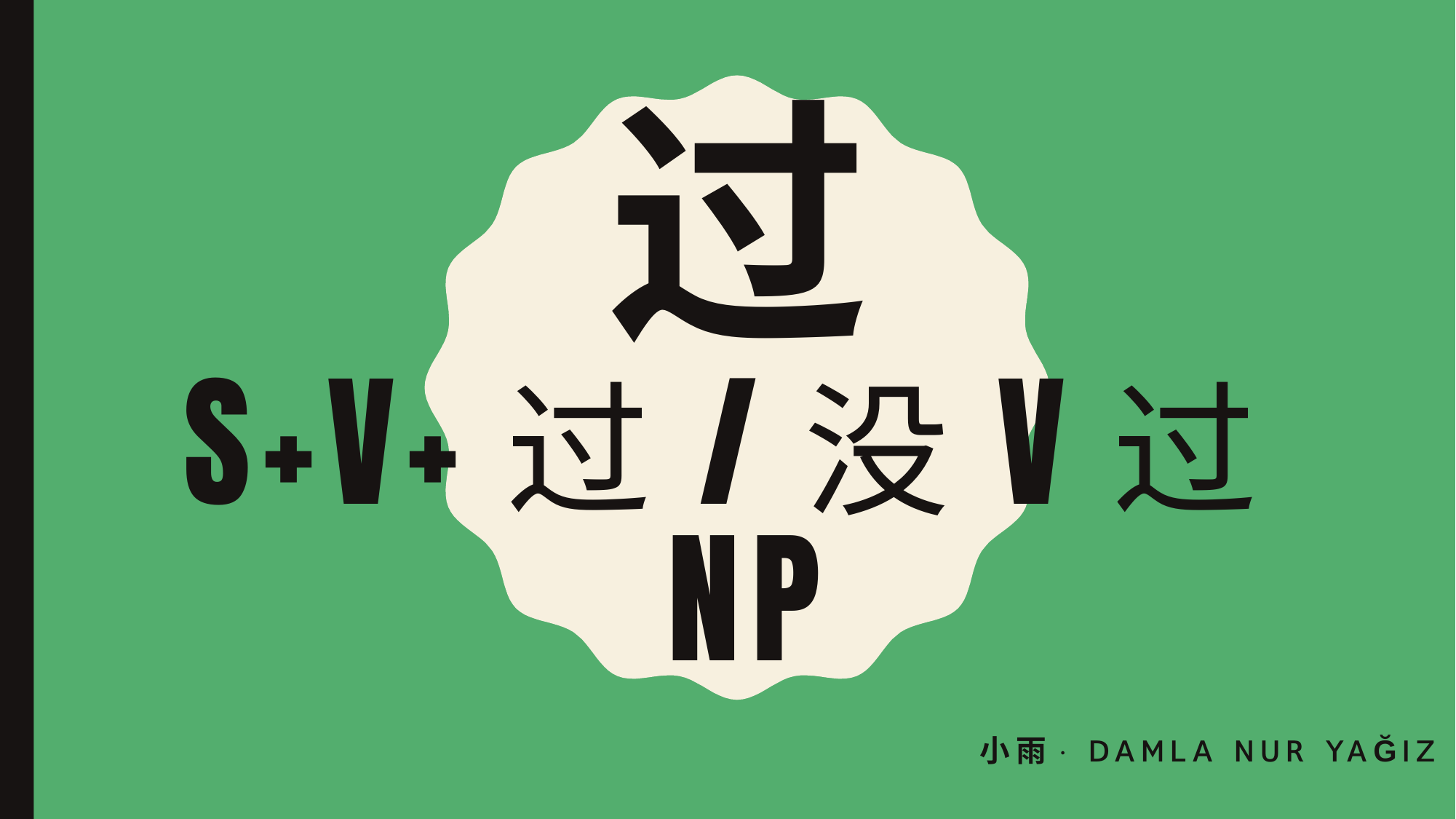

# 过 S+V+过/没V过NP
小雨· Damla Nur yağız